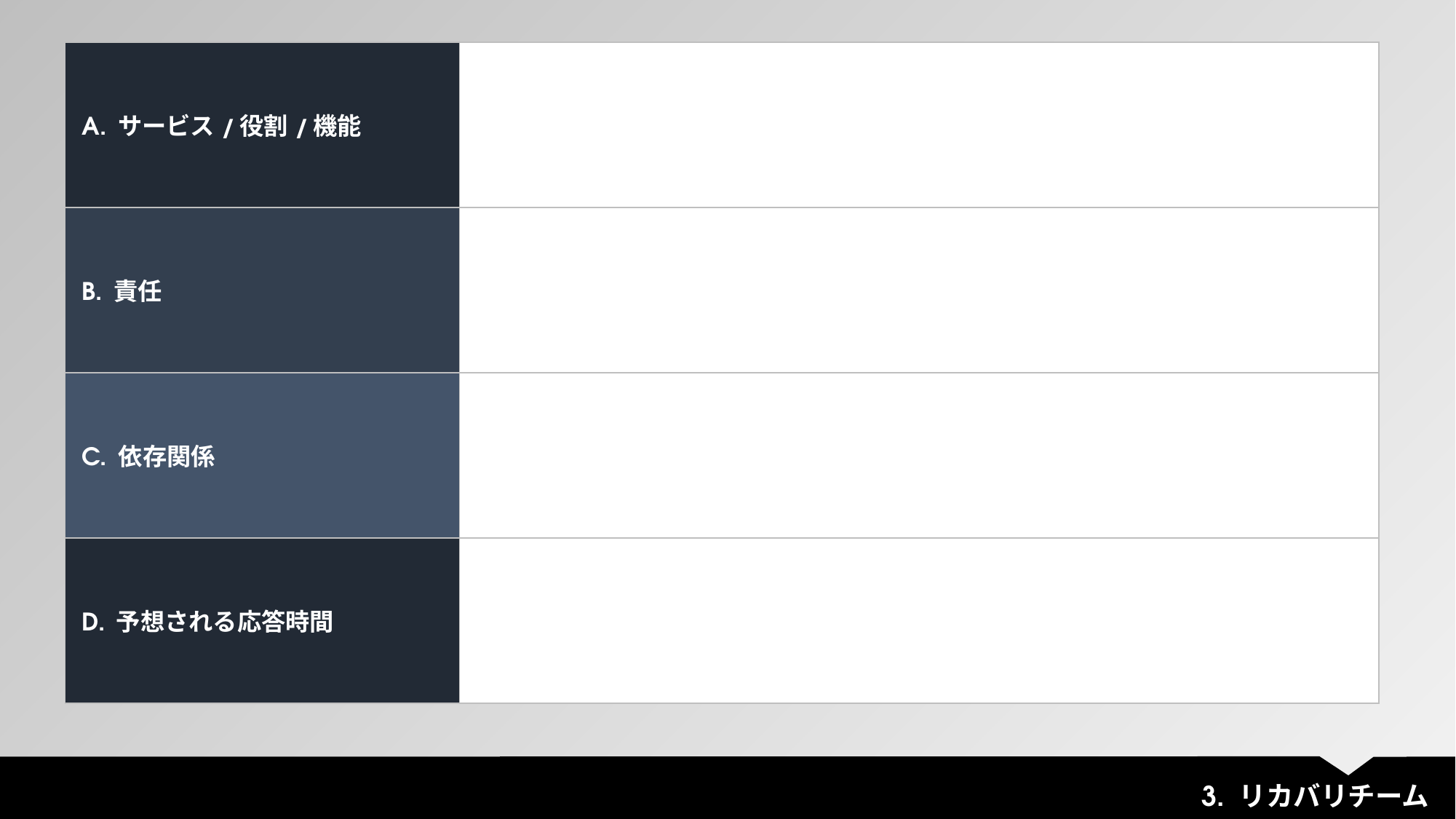

| A. サービス/役割/機能 |  |
| --- | --- |
| B. 責任 |  |
| C. 依存関係 |  |
| D. 予想される応答時間 |  |

3. リカバリチーム